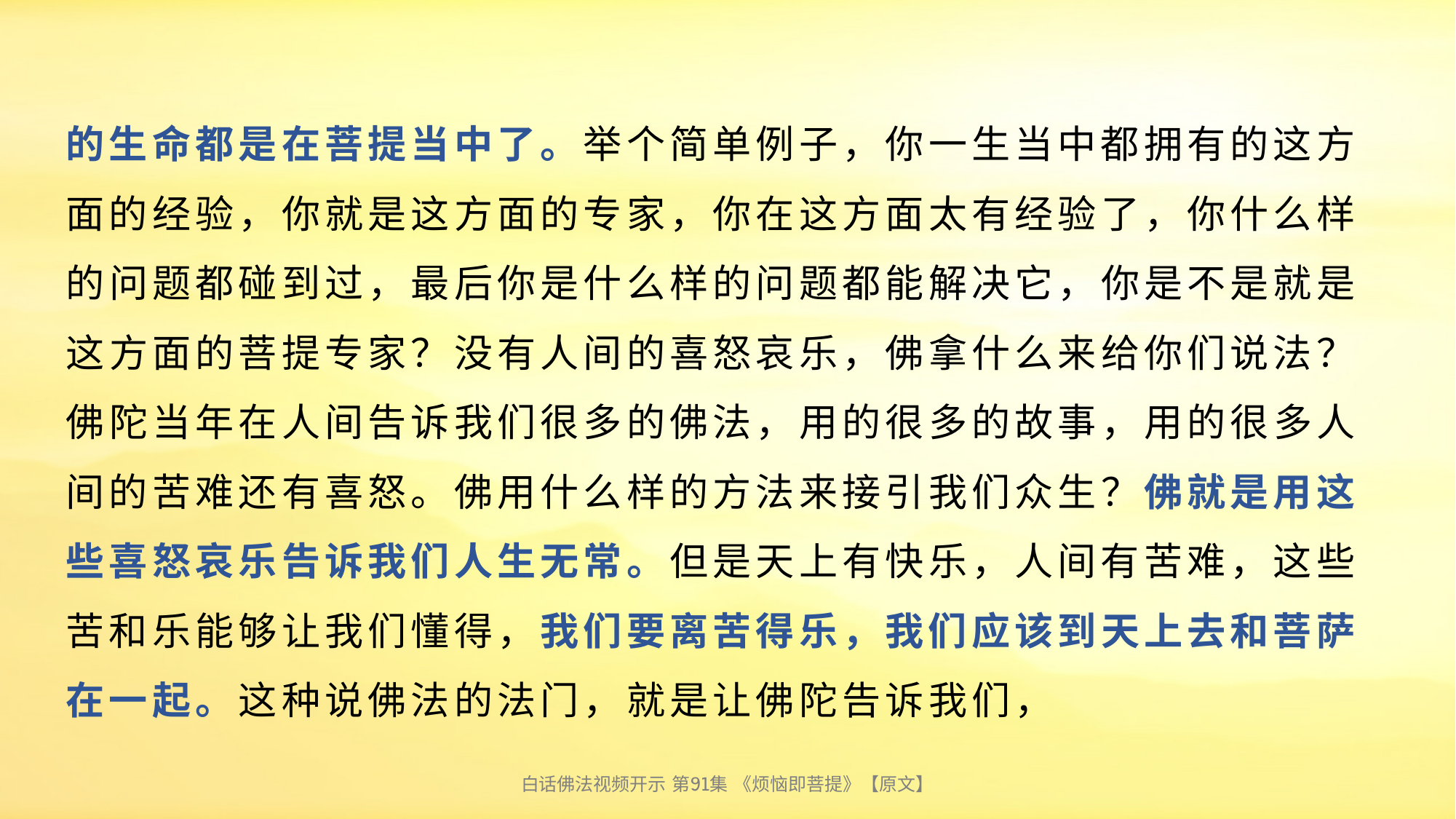

# 的生命都是在菩提当中了。举个简单例子，你一生当中都拥有的这方面的经验，你就是这方面的专家，你在这方面太有经验了，你什么样的问题都碰到过，最后你是什么样的问题都能解决它，你是不是就是这方面的菩提专家？没有人间的喜怒哀乐，佛拿什么来给你们说法？佛陀当年在人间告诉我们很多的佛法，用的很多的故事，用的很多人间的苦难还有喜怒。佛用什么样的方法来接引我们众生？佛就是用这些喜怒哀乐告诉我们人生无常。但是天上有快乐，人间有苦难，这些苦和乐能够让我们懂得，我们要离苦得乐，我们应该到天上去和菩萨在一起。这种说佛法的法门，就是让佛陀告诉我们，
白话佛法视频开示 第91集 《烦恼即菩提》【原文】